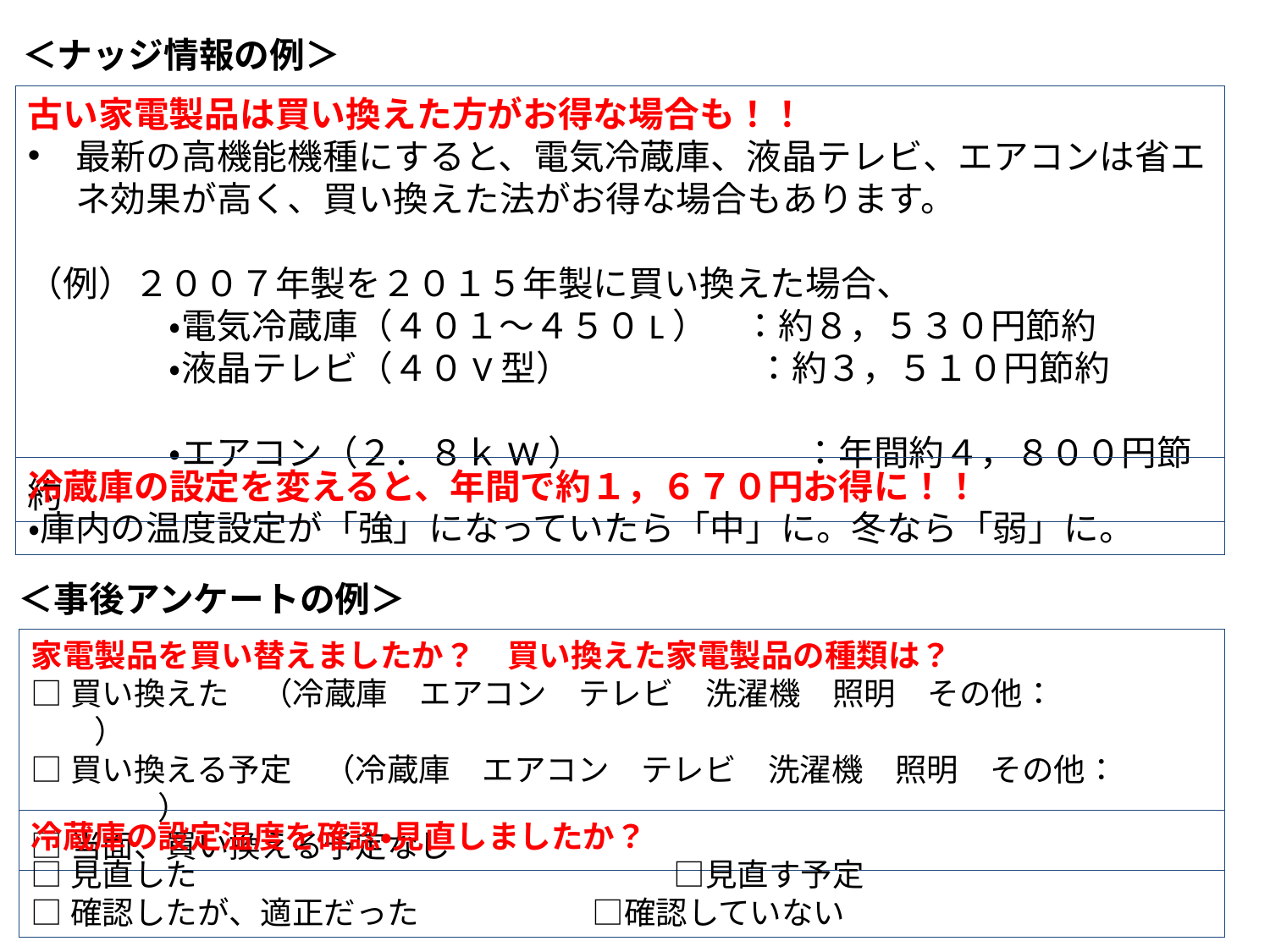

＜ナッジ情報の例＞
古い家電製品は買い換えた方がお得な場合も！！
最新の高機能機種にすると、電気冷蔵庫、液晶テレビ、エアコンは省エネ効果が高く、買い換えた法がお得な場合もあります。

（例）２００７年製を２０１５年製に買い換えた場合、
　　　　・電気冷蔵庫（４０１～４５０L）　：約８，５３０円節約
　　　　・液晶テレビ（４０V型）　　　　 　：約３，５１０円節約
　　　　・エアコン（２．８ｋW）　　　　　 　：年間約４，８００円節約
冷蔵庫の設定を変えると、年間で約１，６７０円お得に！！
・庫内の温度設定が「強」になっていたら「中」に。冬なら「弱」に。
＜事後アンケートの例＞
家電製品を買い替えましたか？　買い換えた家電製品の種類は？
□買い換えた　（冷蔵庫　エアコン　テレビ　洗濯機　照明　その他：　　　　　　）
□買い換える予定　（冷蔵庫　エアコン　テレビ　洗濯機　照明　その他：　　　　　　）
□当面、買い換える予定なし
冷蔵庫の設定温度を確認・見直しましたか？
□見直した　　　　　　　　　　　　　　　□見直す予定
□確認したが、適正だった　　　　  　□確認していない